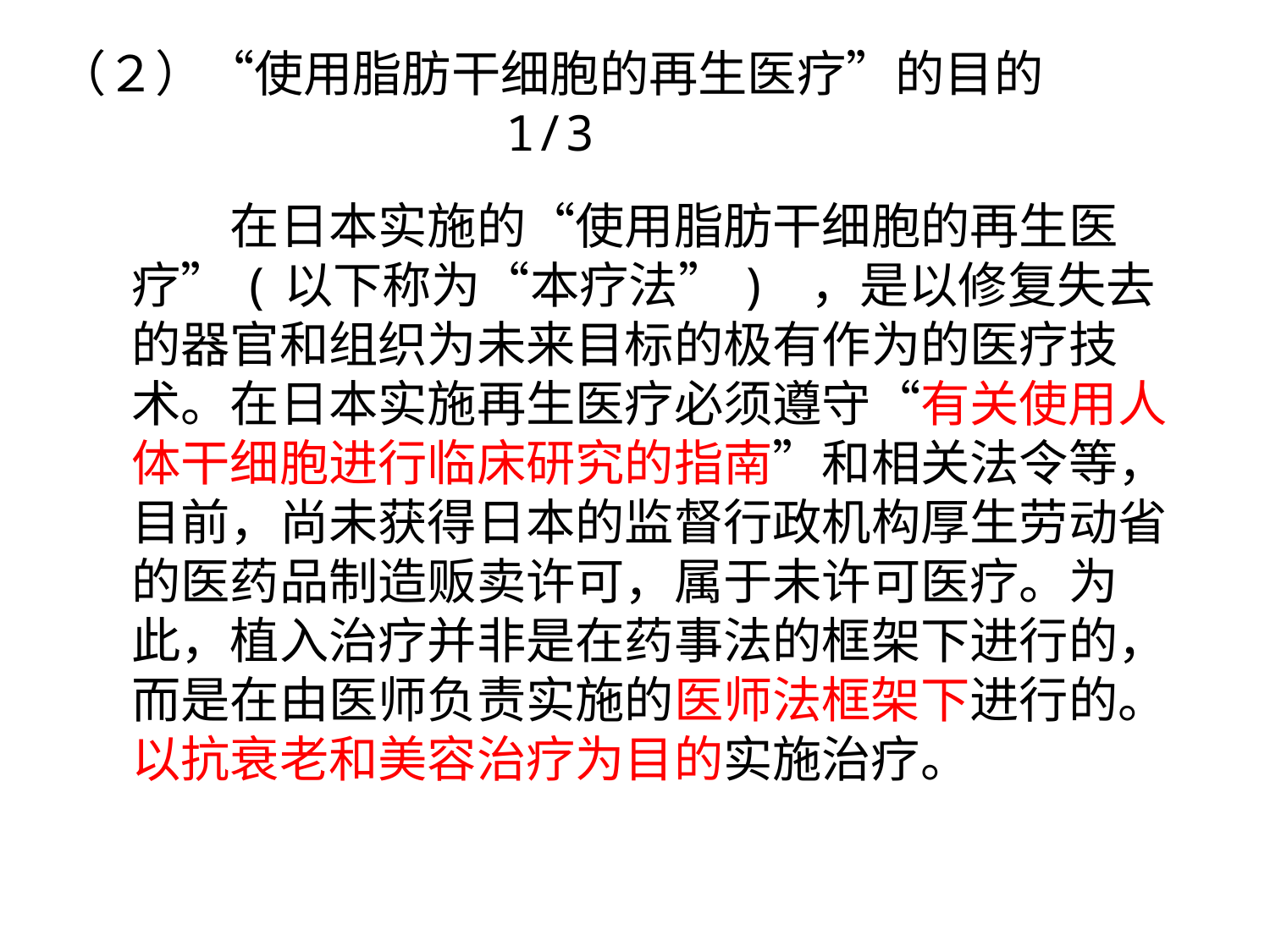

（２）“使用脂肪干细胞的再生医疗”的目的
1/3
　　在日本实施的“使用脂肪干细胞的再生医疗”(以下称为“本疗法”) ，是以修复失去的器官和组织为未来目标的极有作为的医疗技术。在日本实施再生医疗必须遵守“有关使用人体干细胞进行临床研究的指南”和相关法令等，目前，尚未获得日本的监督行政机构厚生劳动省的医药品制造贩卖许可，属于未许可医疗。为此，植入治疗并非是在药事法的框架下进行的，而是在由医师负责实施的医师法框架下进行的。以抗衰老和美容治疗为目的实施治疗。